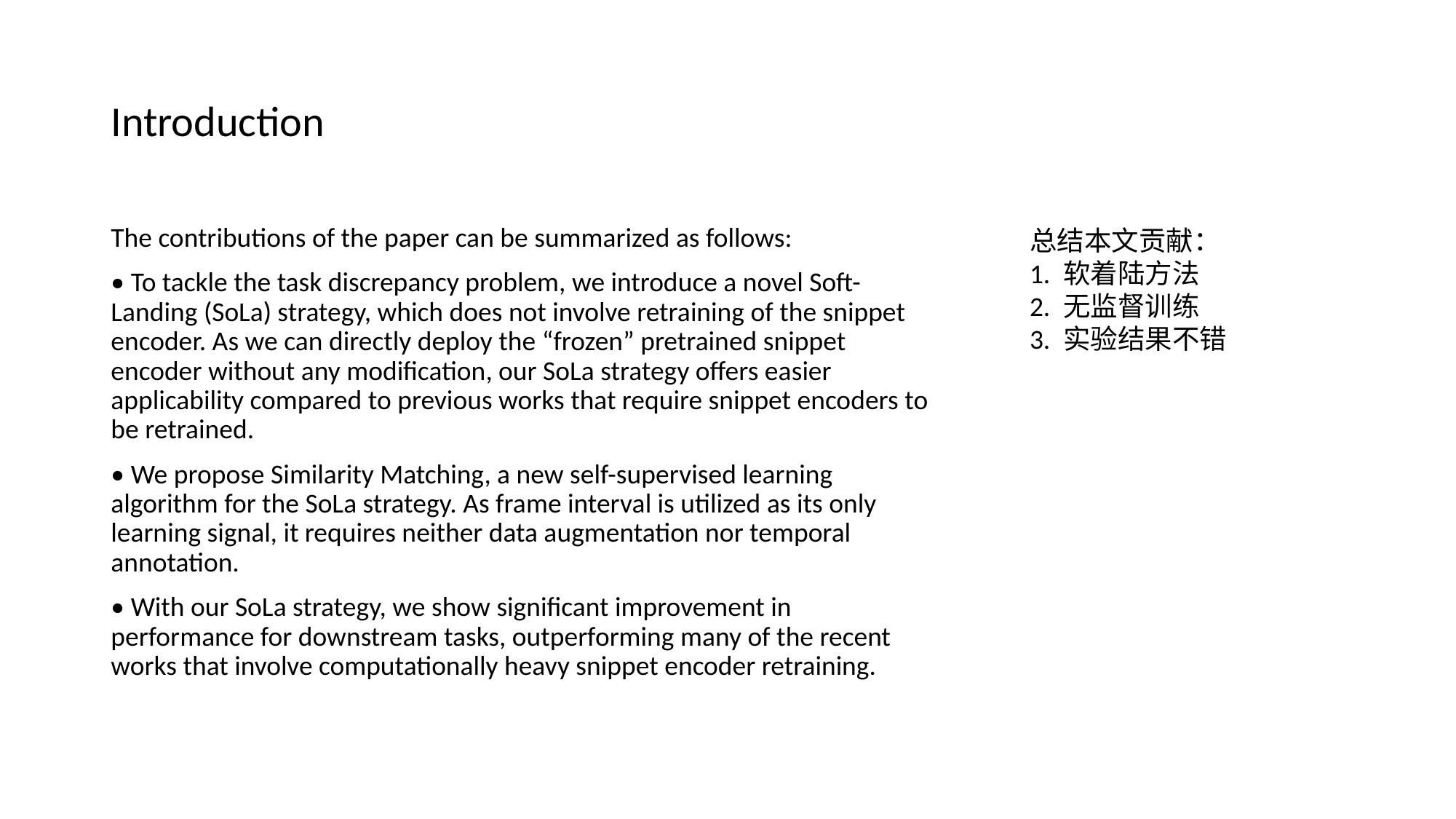

# Introduction
The contributions of the paper can be summarized as follows:
• To tackle the task discrepancy problem, we introduce a novel Soft-Landing (SoLa) strategy, which does not involve retraining of the snippet encoder. As we can directly deploy the “frozen” pretrained snippet encoder without any modification, our SoLa strategy offers easier applicability compared to previous works that require snippet encoders to be retrained.
• We propose Similarity Matching, a new self-supervised learning algorithm for the SoLa strategy. As frame interval is utilized as its only learning signal, it requires neither data augmentation nor temporal annotation.
• With our SoLa strategy, we show significant improvement in performance for downstream tasks, outperforming many of the recent works that involve computationally heavy snippet encoder retraining.
总结本文贡献：
1. 软着陆方法
2. 无监督训练
3. 实验结果不错